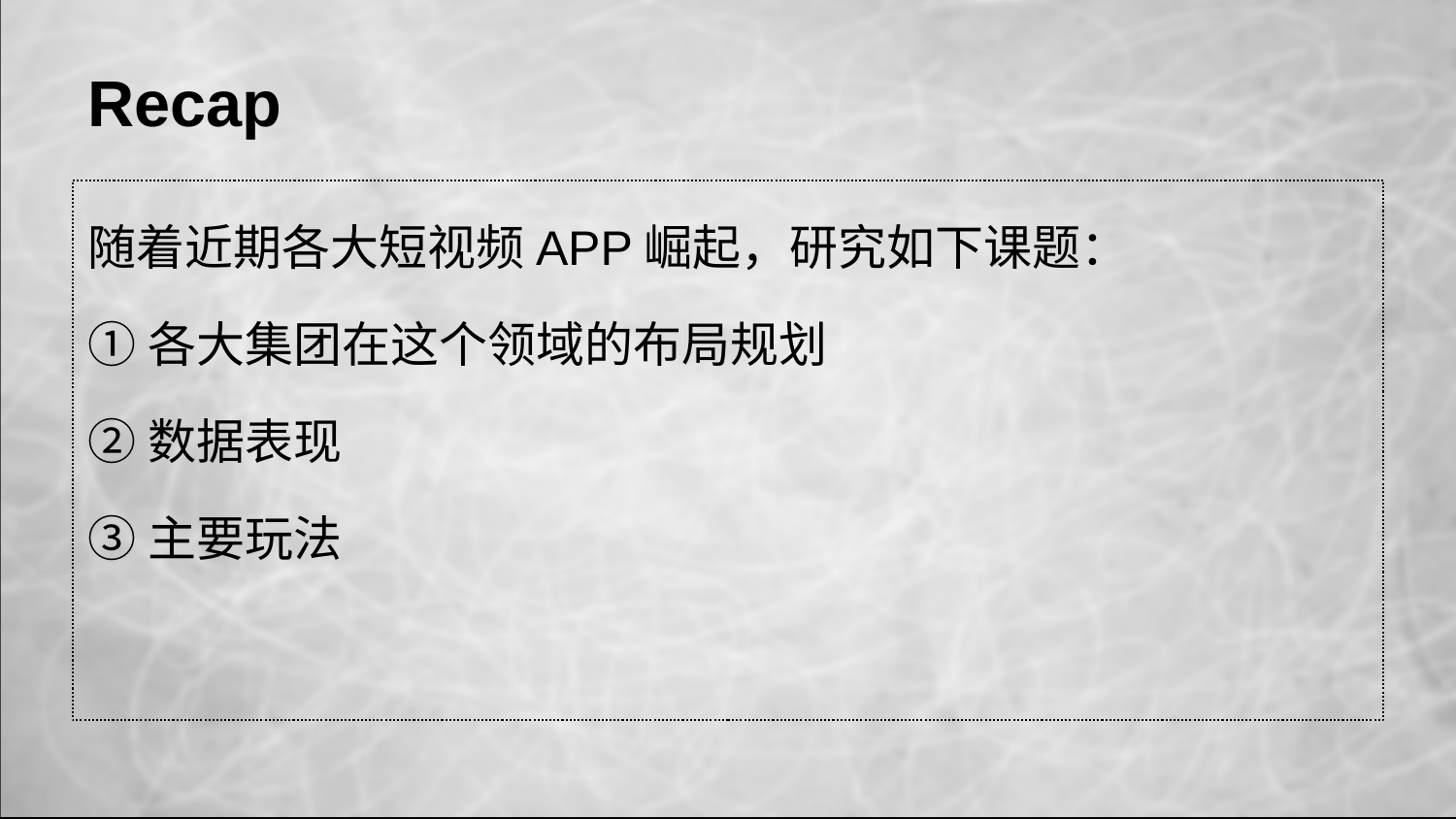

# Recap
随着近期各大短视频APP崛起，研究如下课题：
①各大集团在这个领域的布局规划
②数据表现
③主要玩法